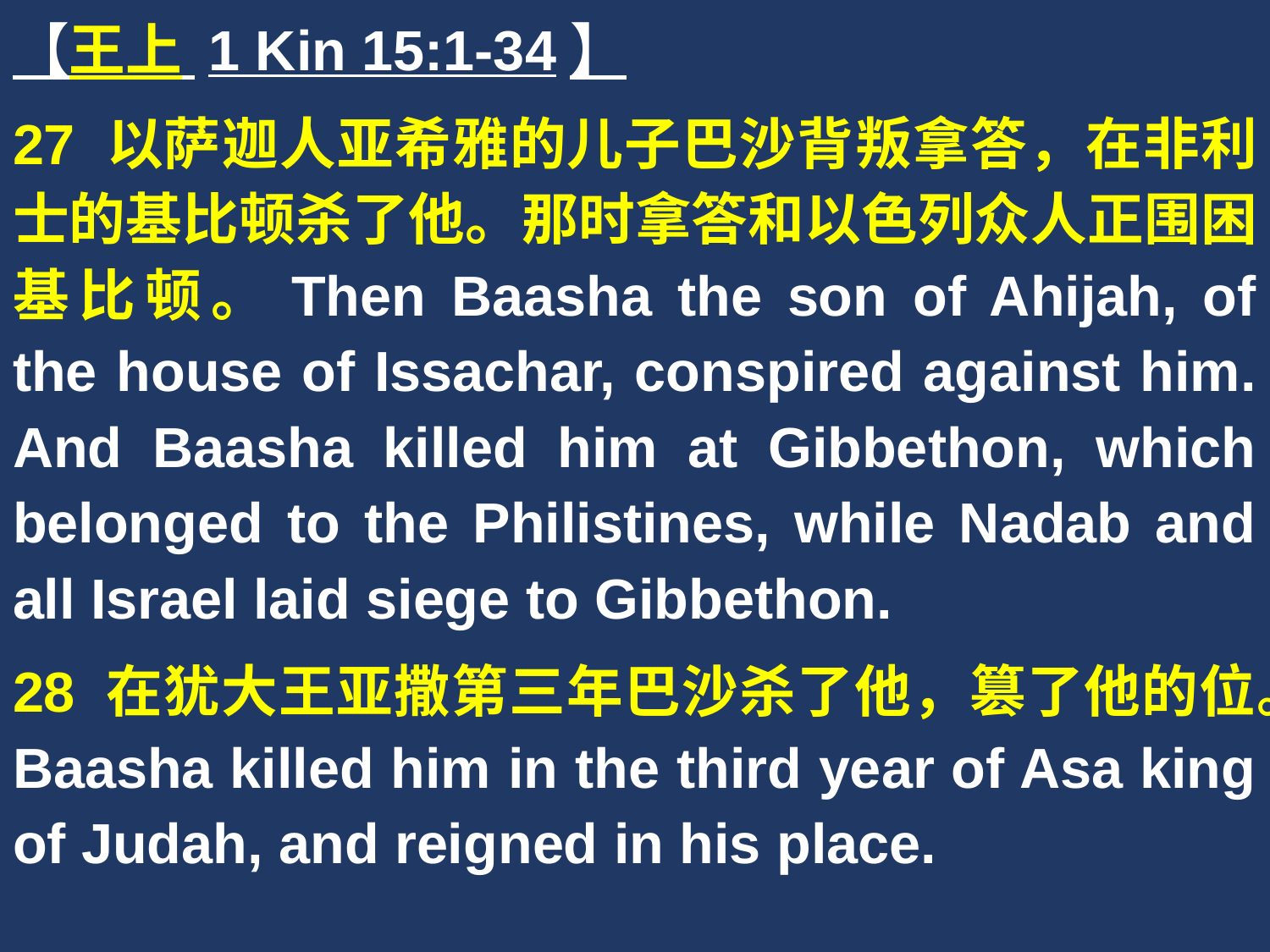

【王上 1 Kin 15:1-34】
27 以萨迦人亚希雅的儿子巴沙背叛拿答，在非利士的基比顿杀了他。那时拿答和以色列众人正围困基比顿。Then Baasha the son of Ahijah, of the house of Issachar, conspired against him. And Baasha killed him at Gibbethon, which belonged to the Philistines, while Nadab and all Israel laid siege to Gibbethon.
28 在犹大王亚撒第三年巴沙杀了他，篡了他的位。Baasha killed him in the third year of Asa king of Judah, and reigned in his place.